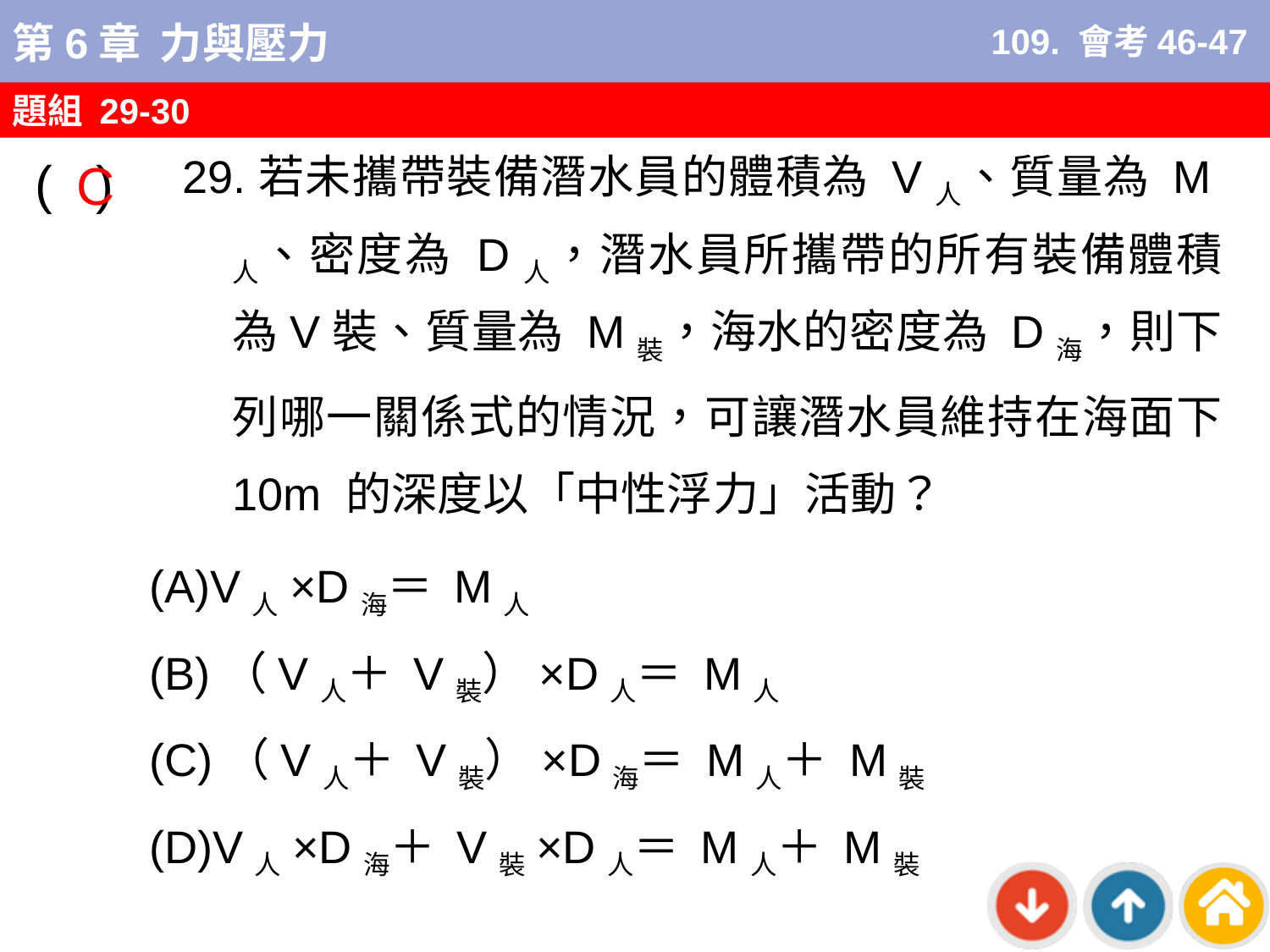

109. 會考46-47
題組 29-30
C
29.若未攜帶裝備潛水員的體積為 V人、質量為 M人、密度為 D人，潛水員所攜帶的所有裝備體積為V裝、質量為 M裝，海水的密度為 D海，則下列哪一關係式的情況，可讓潛水員維持在海面下 10m 的深度以「中性浮力」活動？
(   )
(A)V人×D海＝ M人
(B)（V人＋ V裝）×D人＝ M人
(C)（V人＋ V裝）×D海＝ M人＋ M裝
(D)V人×D海＋ V裝×D人＝ M人＋ M裝